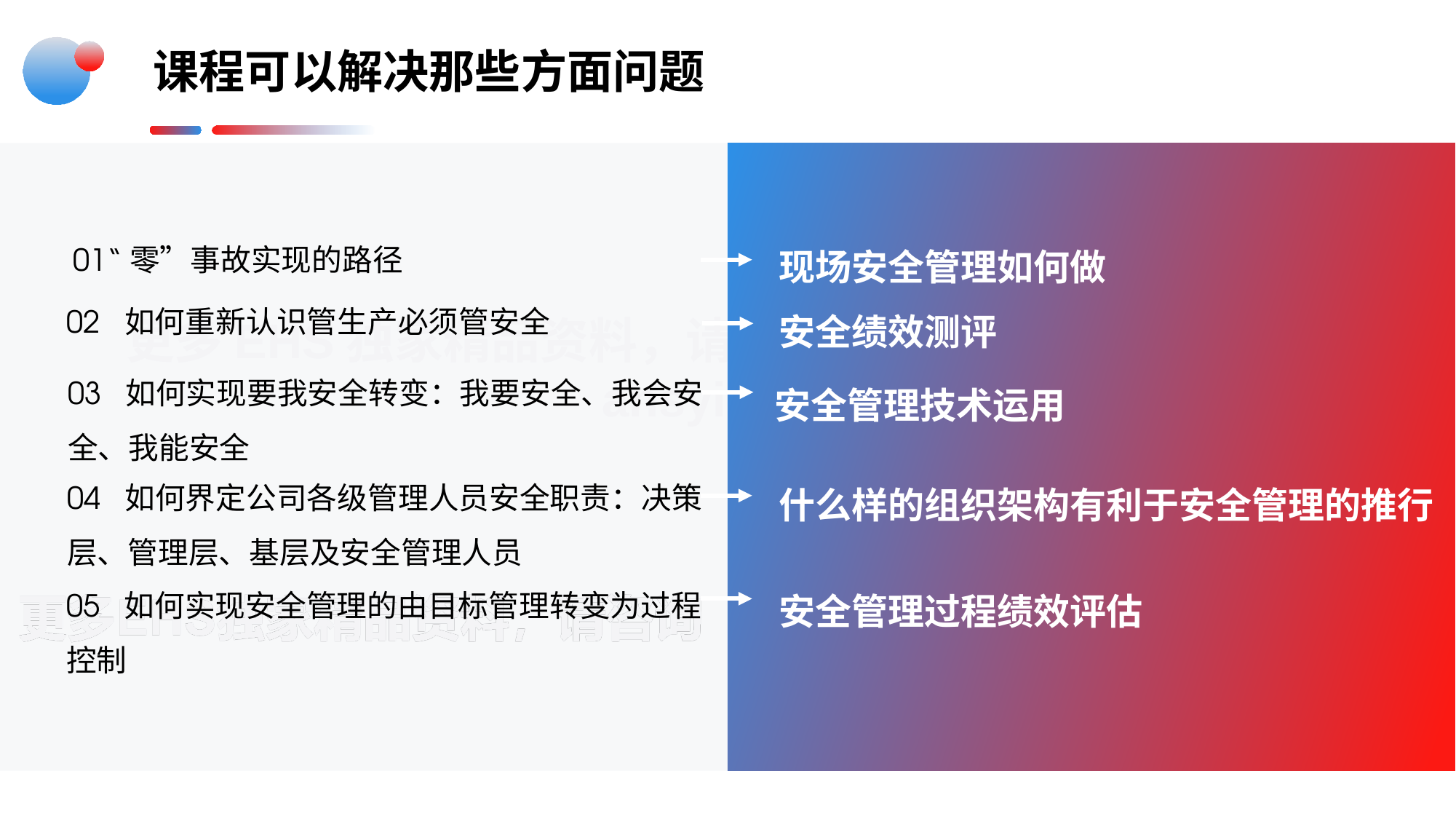

课程可以解决那些方面问题

现场安全管理如何做
01“零”事故实现的路径
安全绩效测评
02  如何重新认识管生产必须管安全
03  如何实现要我安全转变：我要安全、我会安全、我能安全
安全管理技术运用
什么样的组织架构有利于安全管理的推行
04  如何界定公司各级管理人员安全职责：决策层、管理层、基层及安全管理人员
安全管理过程绩效评估
05  如何实现安全管理的由目标管理转变为过程控制